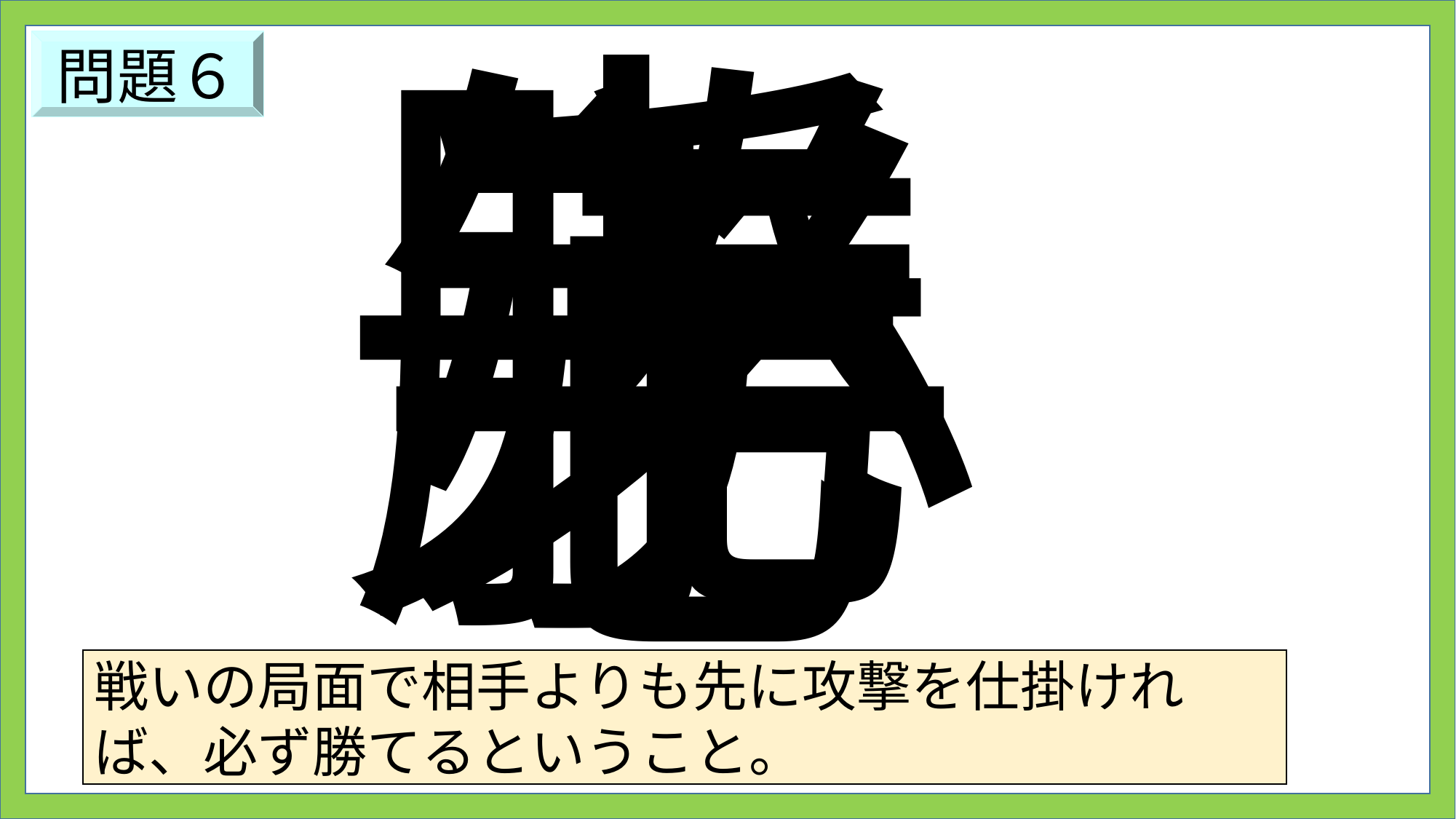

先
勝
手
必
問題６
戦いの局面で相手よりも先に攻撃を仕掛ければ、必ず勝てるということ。